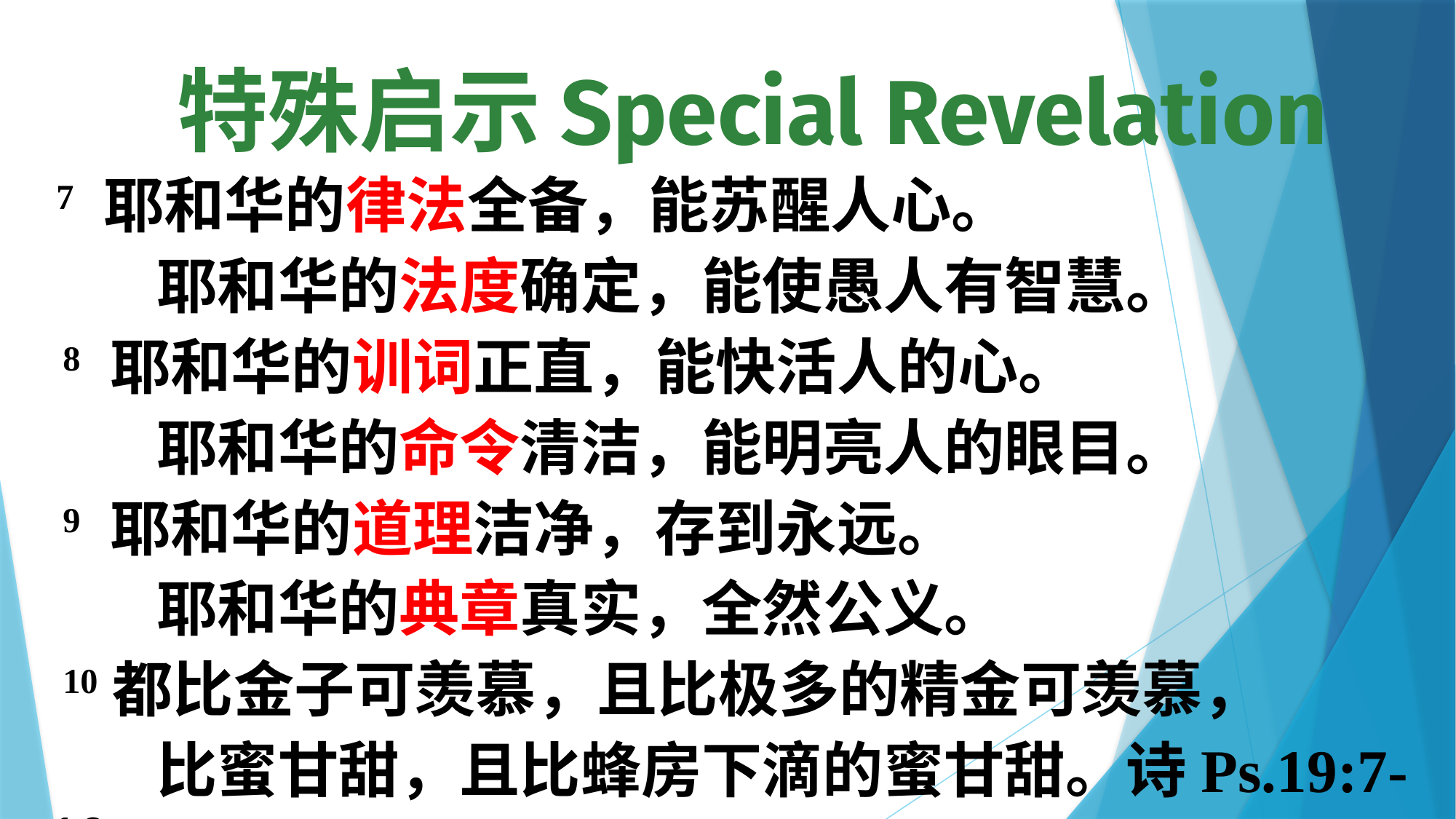

# 特殊启示Special Revelation
 7 耶和华的律法全备，能苏醒人心。
	耶和华的法度确定，能使愚人有智慧。
 8 耶和华的训词正直，能快活人的心。
	耶和华的命令清洁，能明亮人的眼目。
 9 耶和华的道理洁净，存到永远。
	耶和华的典章真实，全然公义。
 10都比金子可羡慕，且比极多的精金可羡慕，
	比蜜甘甜，且比蜂房下滴的蜜甘甜。诗Ps.19:7-10